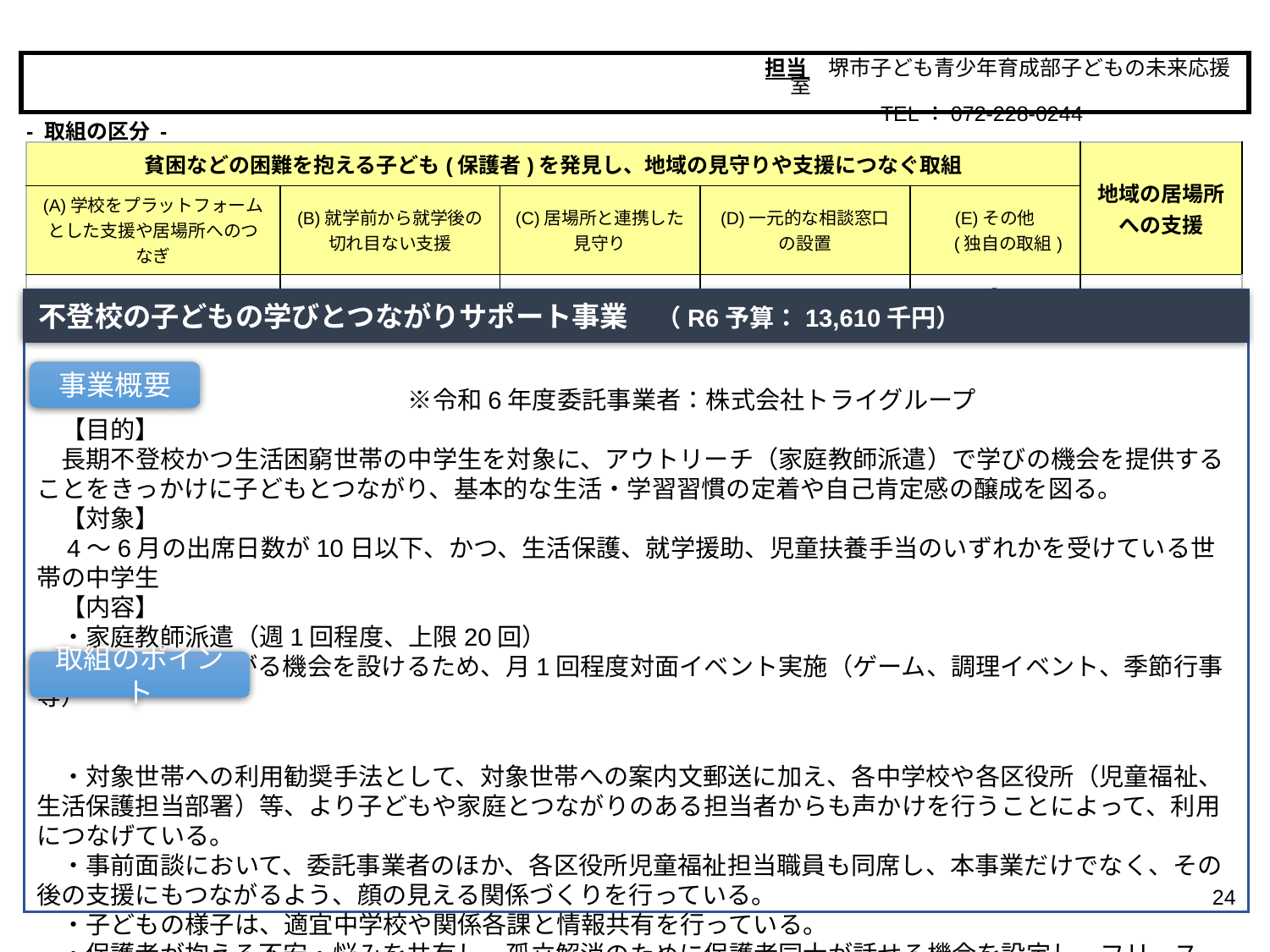

担当　堺市子ども青少年育成部子どもの未来応援室
　　　　　 TEL：072-228-0244

堺市
- 取組の区分 -
| 貧困などの困難を抱える子ども(保護者)を発見し、地域の見守りや支援につなぐ取組 |  |  |  |  | 地域の居場所 への支援 |
| --- | --- | --- | --- | --- | --- |
| (A)学校をプラットフォームとした支援や居場所へのつなぎ | (B)就学前から就学後の 切れ目ない支援 | (C)居場所と連携した 見守り | (D)一元的な相談窓口 の設置 | (E)その他 　 (独自の取組) |  |
|  |  |  |  | 〇 |  |
不登校の子どもの学びとつながりサポート事業　（R6予算：13,610千円）

　　　　　　　　　　　　　　　※令和6年度委託事業者：株式会社トライグループ
　【目的】
　長期不登校かつ生活困窮世帯の中学生を対象に、アウトリーチ（家庭教師派遣）で学びの機会を提供することをきっかけに子どもとつながり、基本的な生活・学習習慣の定着や自己肯定感の醸成を図る。
　【対象】
　4～6月の出席日数が10日以下、かつ、生活保護、就学援助、児童扶養手当のいずれかを受けている世帯の中学生
　【内容】
　・家庭教師派遣（週1回程度、上限20回）
　・子どもとつながる機会を設けるため、月1回程度対面イベント実施（ゲーム、調理イベント、季節行事等）

　・対象世帯への利用勧奨手法として、対象世帯への案内文郵送に加え、各中学校や各区役所（児童福祉、生活保護担当部署）等、より子どもや家庭とつながりのある担当者からも声かけを行うことによって、利用につなげている。
　・事前面談において、委託事業者のほか、各区役所児童福祉担当職員も同席し、本事業だけでなく、その後の支援にもつながるよう、顔の見える関係づくりを行っている。
　・子どもの様子は、適宜中学校や関係各課と情報共有を行っている。
　・保護者が抱える不安・悩みを共有し、孤立解消のために保護者同士が話せる機会を設定し、フリースクール関係者をアドバイザーに迎え、事業対象者の保護者同士の交流会を開催している。
事業概要
取組のポイント
24